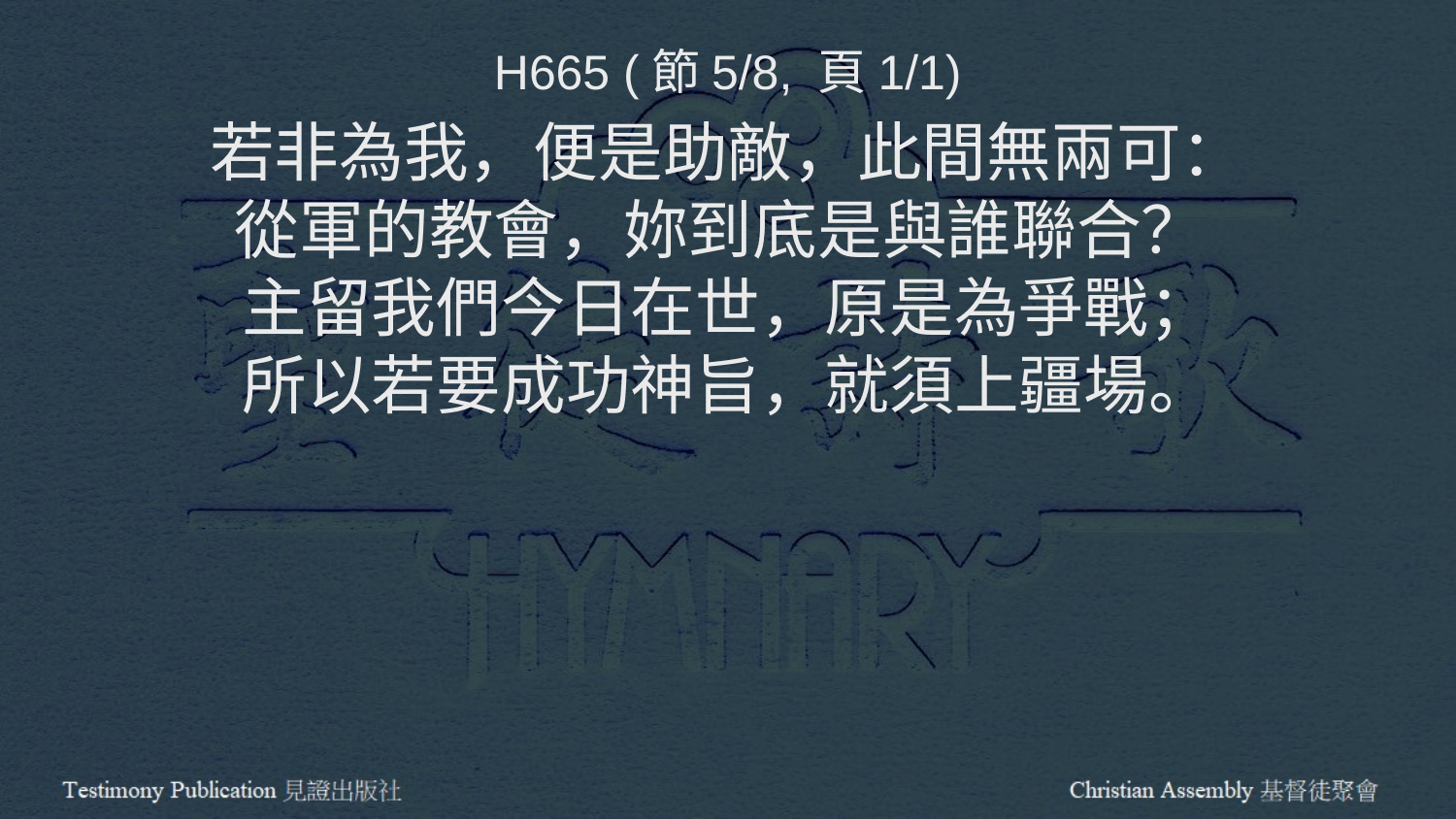

H665 (節5/8, 頁1/1)
若非為我，便是助敵，此間無兩可：
從軍的教會，妳到底是與誰聯合？
主留我們今日在世，原是為爭戰；
所以若要成功神旨，就須上疆場。